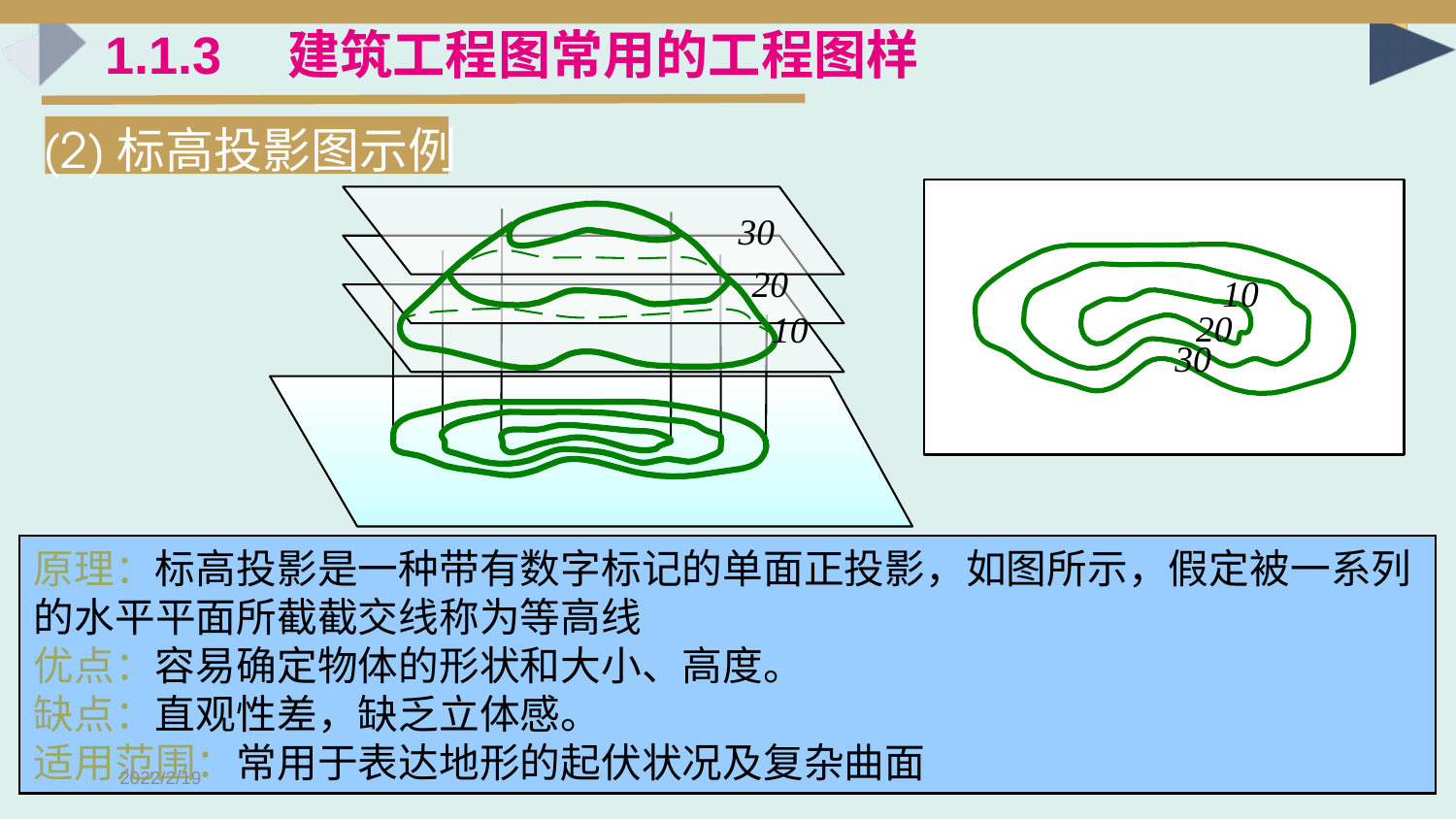

1.1.3　建筑工程图常用的工程图样
一、图板
(2)标高投影图示例

30

20
10

10
20
30
原理：标高投影是一种带有数字标记的单面正投影，如图所示，假定被一系列的水平平面所截截交线称为等高线
优点：容易确定物体的形状和大小、高度。
缺点：直观性差，缺乏立体感。
适用范围：常用于表达地形的起伏状况及复杂曲面
2022/2/19
16